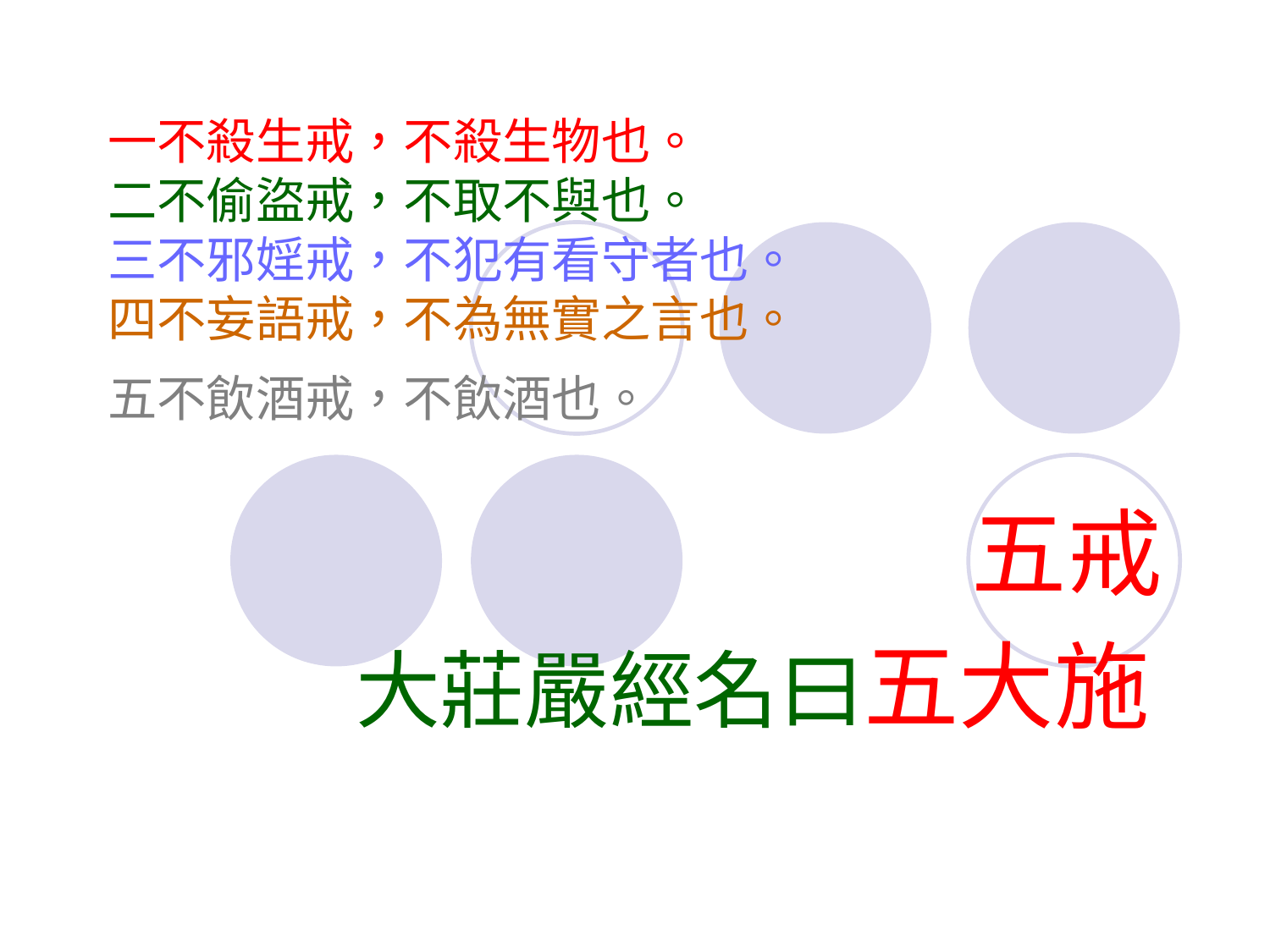

# 一不殺生戒，不殺生物也。 二不偷盜戒，不取不與也。 三不邪婬戒，不犯有看守者也。 四不妄語戒，不為無實之言也。 五不飲酒戒，不飲酒也。
五戒
大莊嚴經名曰五大施